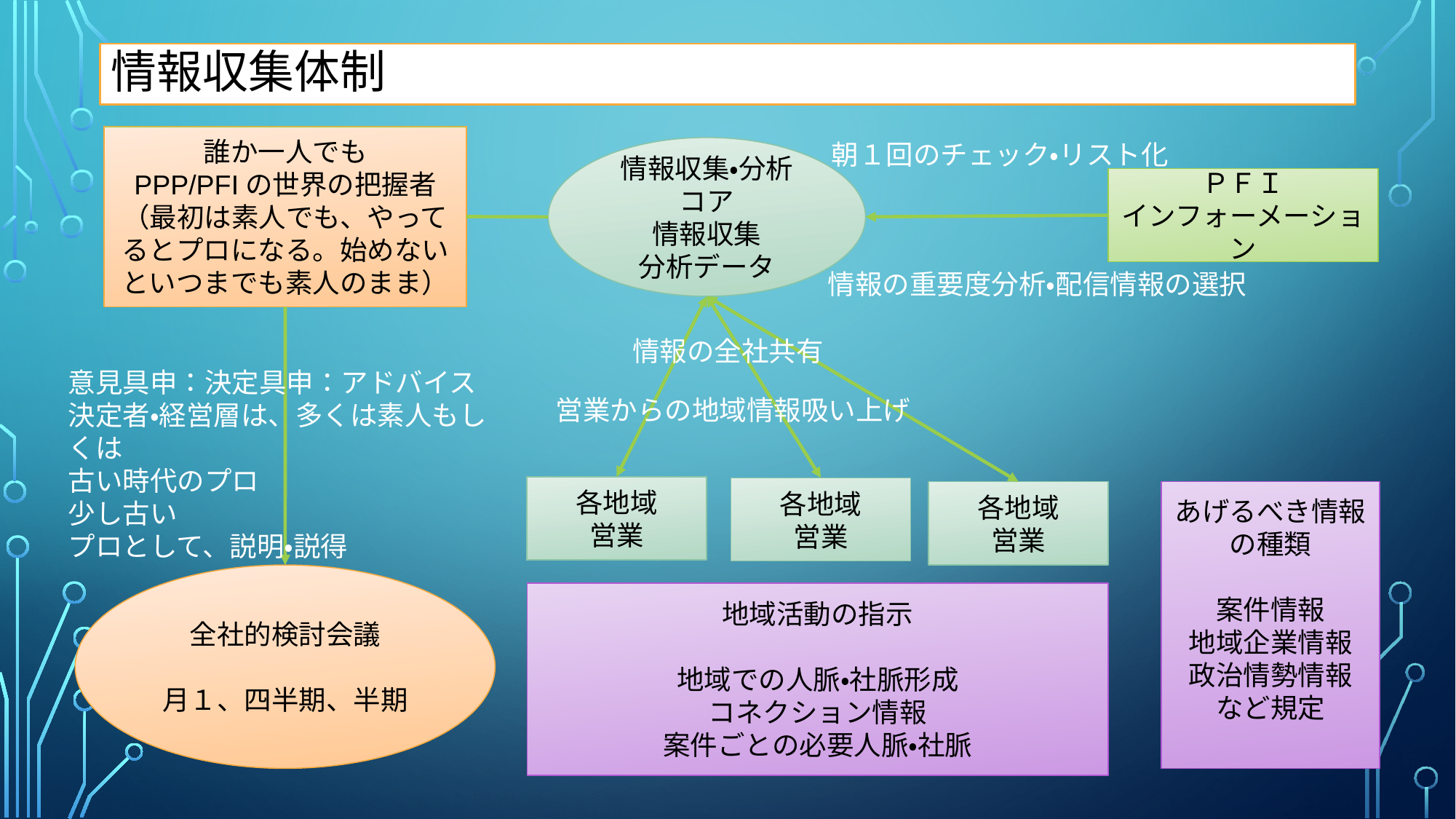

# 情報収集体制
誰か一人でも
PPP/PFIの世界の把握者
（最初は素人でも、やってるとプロになる。始めないといつまでも素人のまま）
朝１回のチェック・リスト化
情報収集・分析
コア
情報収集
分析データ
ＰＦＩ
インフォーメーション
情報の重要度分析・配信情報の選択
情報の全社共有
意見具申：決定具申：アドバイス
決定者・経営層は、多くは素人もしくは
古い時代のプロ
少し古い
プロとして、説明・説得
営業からの地域情報吸い上げ
各地域
営業
各地域
営業
あげるべき情報の種類

案件情報
地域企業情報
政治情勢情報
など規定

各地域
営業
全社的検討会議

月１、四半期、半期
地域活動の指示

地域での人脈・社脈形成
コネクション情報
案件ごとの必要人脈・社脈